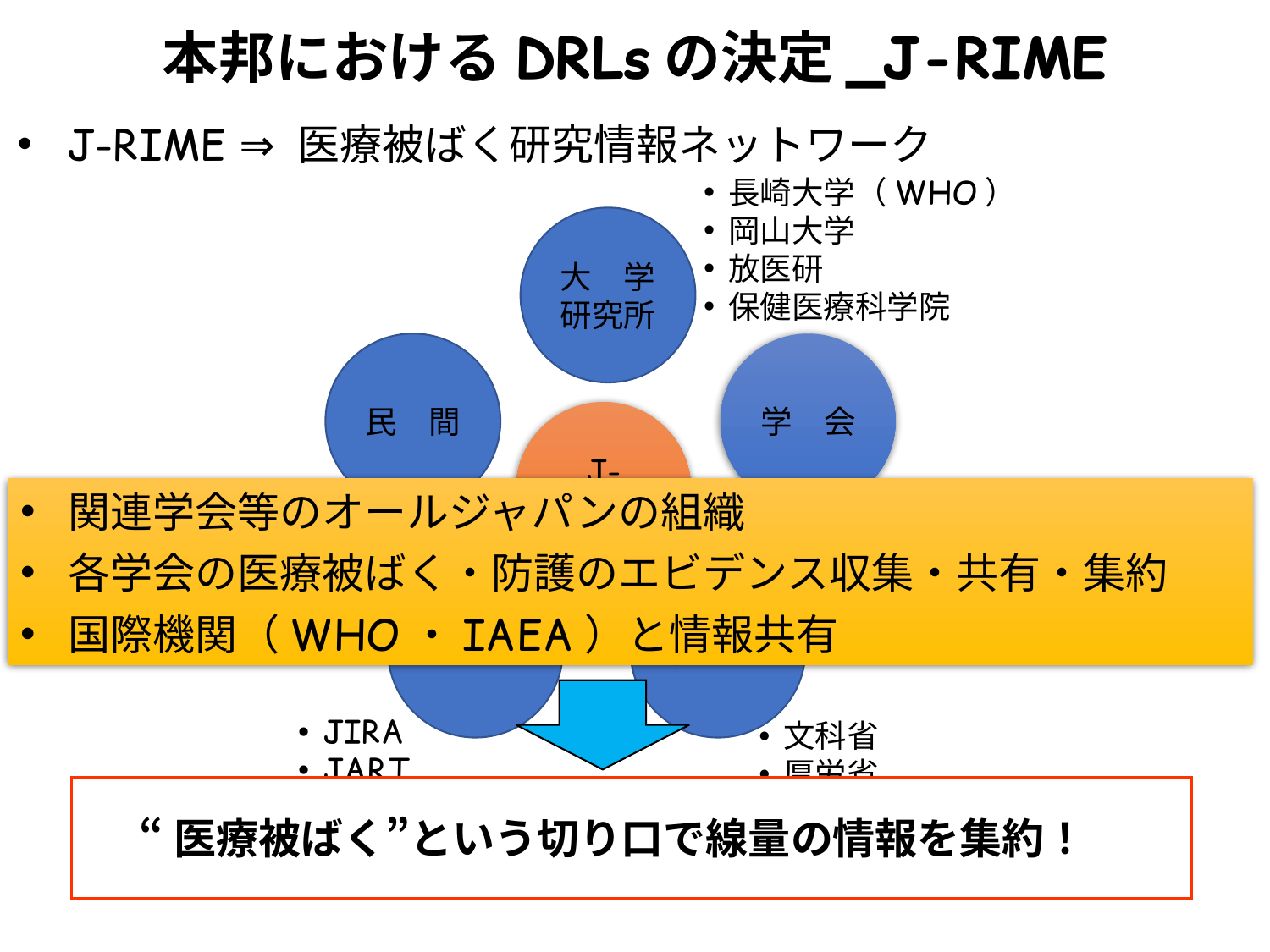

# 本邦におけるDRLsの決定_J-RIME
J-RIME ⇒ 医療被ばく研究情報ネットワーク
長崎大学（WHO）
岡山大学
放医研
保健医療科学院
大　学
研究所
民　間
学　会
J-RIME
関連学会等のオールジャパンの組織
各学会の医療被ばく・防護のエビデンス収集・共有・集約
国際機関（WHO・IAEA）と情報共有
JSRT
日医放
医学物理学会
etc.
団　体
行　政

JIRA
JART
医療放射線防護連絡協議会
文科省
厚労省
内閣府

“医療被ばく”という切り口で線量の情報を集約！